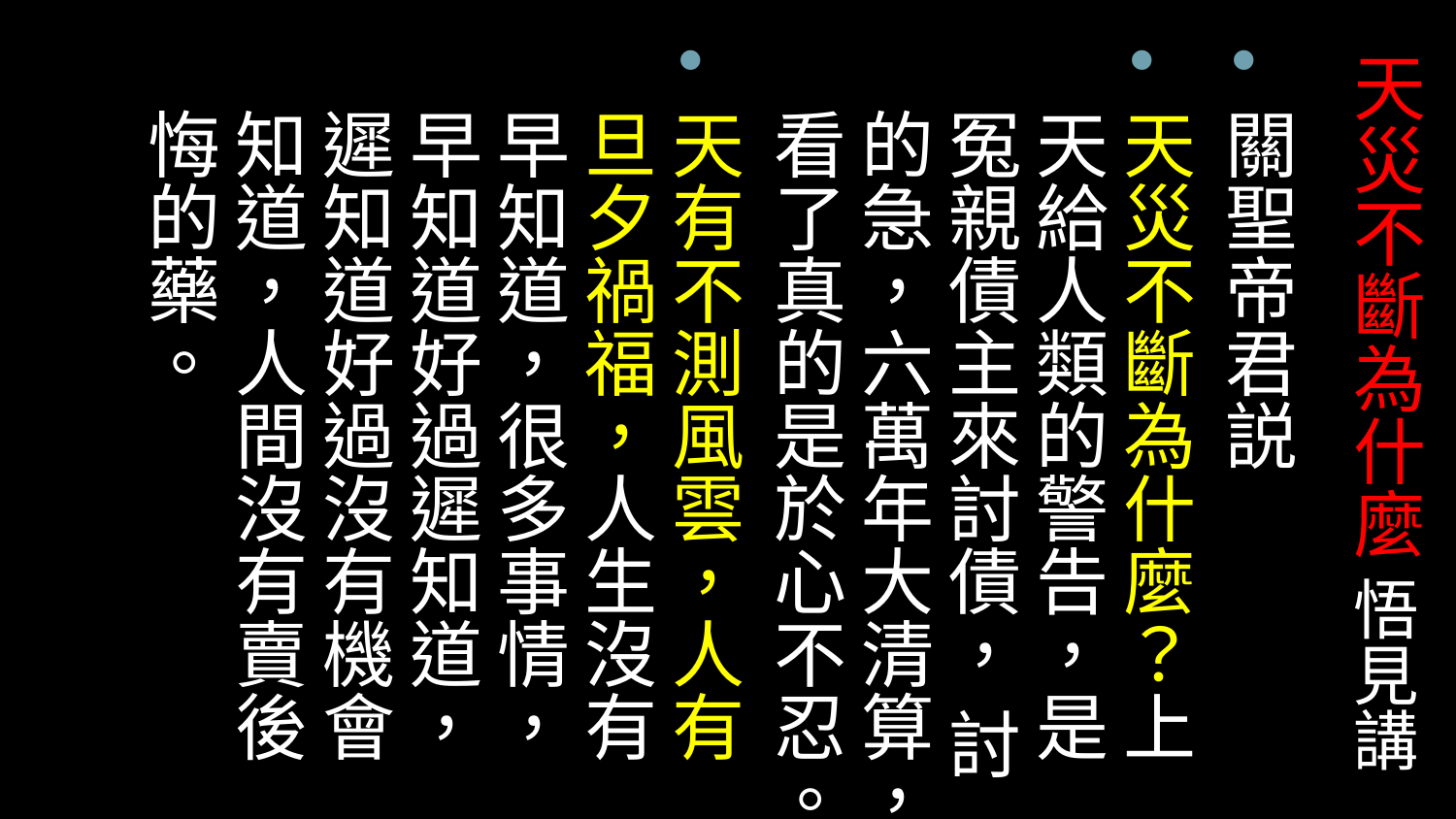

# 天災不斷為什麼 悟見講
關聖帝君説
天災不斷為什麼？上天給人類的警告，是冤親債主來討債， 討的急，六萬年大清算，看了真的是於心不忍。
天有不測風雲，人有旦夕禍福，人生沒有早知道，很多事情，早知道好過遲知道，遲知道好過沒有機會知道，人間沒有賣後悔的藥。